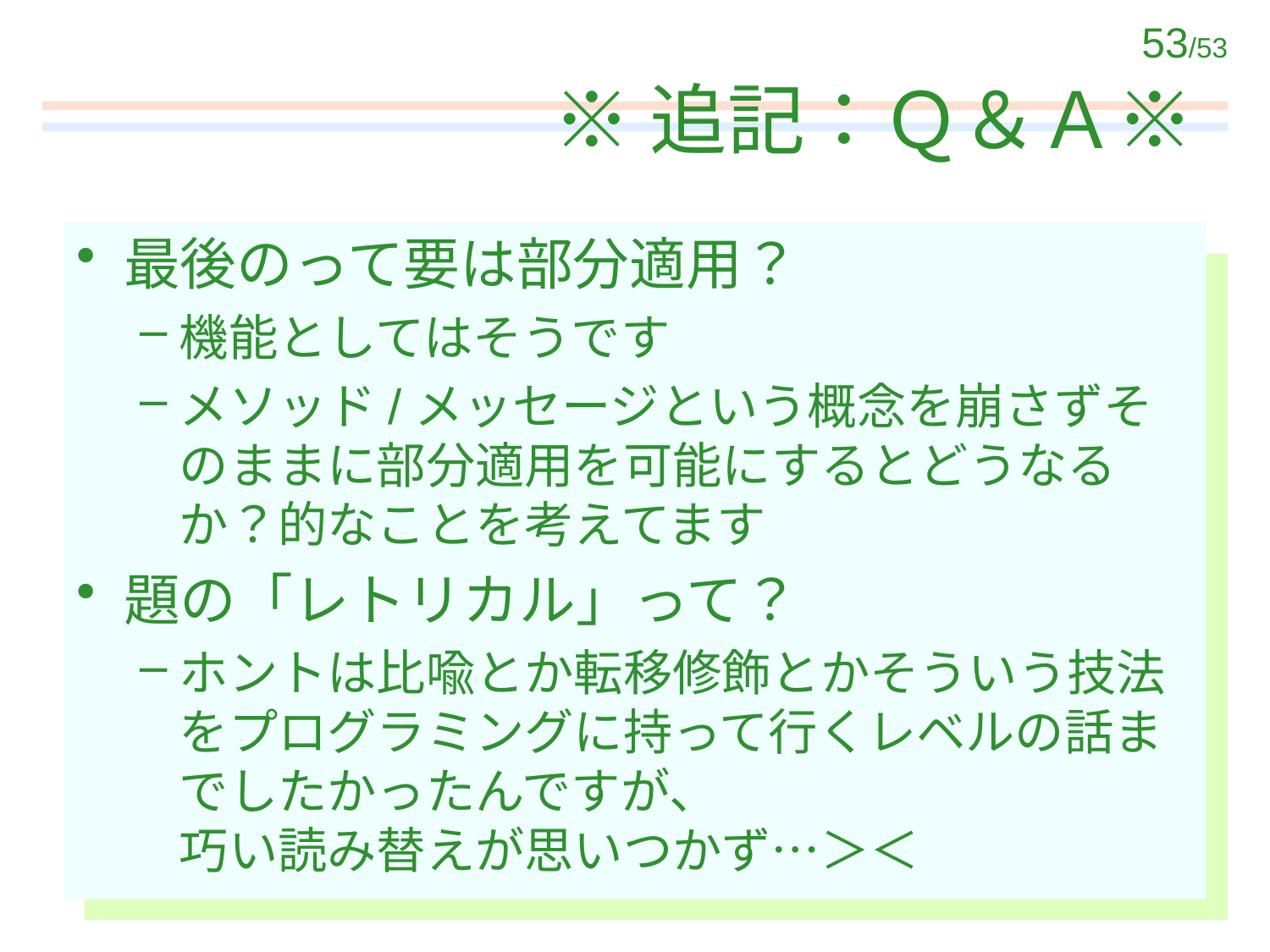

# ※追記：Ｑ＆Ａ※
最後のって要は部分適用？
機能としてはそうです
メソッド/メッセージという概念を崩さずそのままに部分適用を可能にするとどうなるか？的なことを考えてます
題の「レトリカル」って？
ホントは比喩とか転移修飾とかそういう技法をプログラミングに持って行くレベルの話までしたかったんですが、
巧い読み替えが思いつかず…＞＜